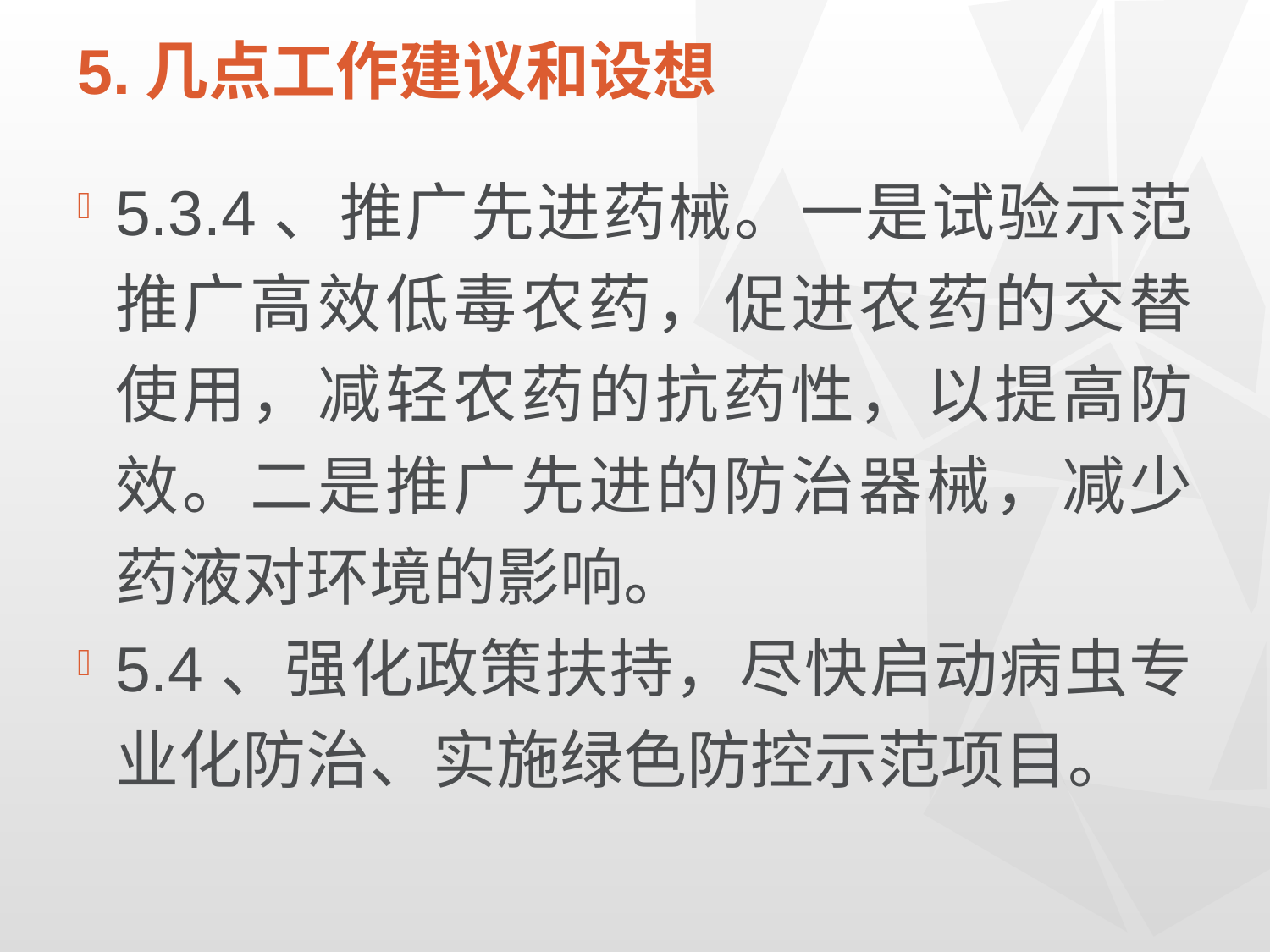

# 5.几点工作建议和设想
5.3.4、推广先进药械。一是试验示范推广高效低毒农药，促进农药的交替使用，减轻农药的抗药性，以提高防效。二是推广先进的防治器械，减少药液对环境的影响。
5.4、强化政策扶持，尽快启动病虫专业化防治、实施绿色防控示范项目。